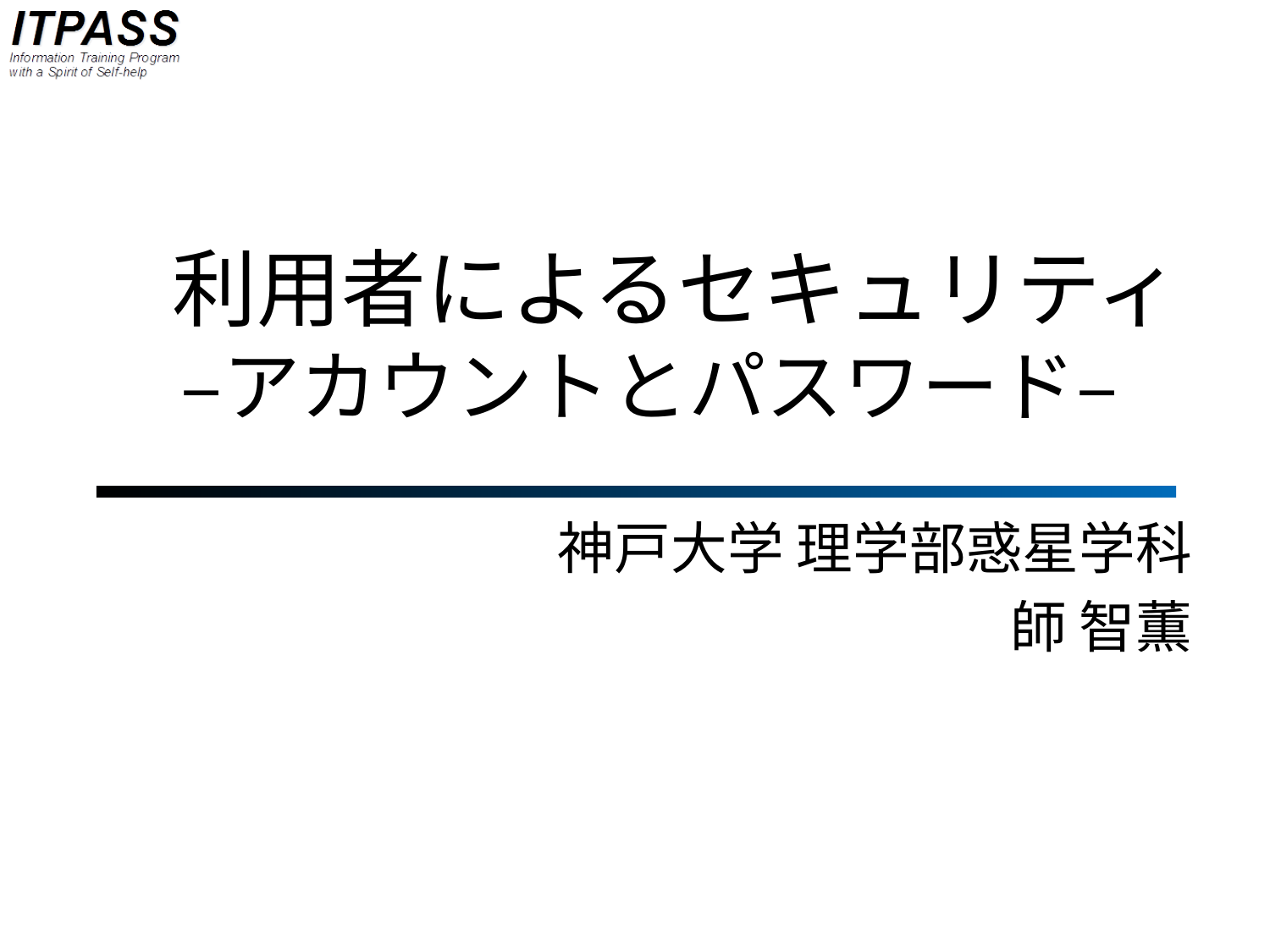

# 利用者によるセキュリティ –アカウントとパスワード–
神戸大学 理学部惑星学科
師 智薫